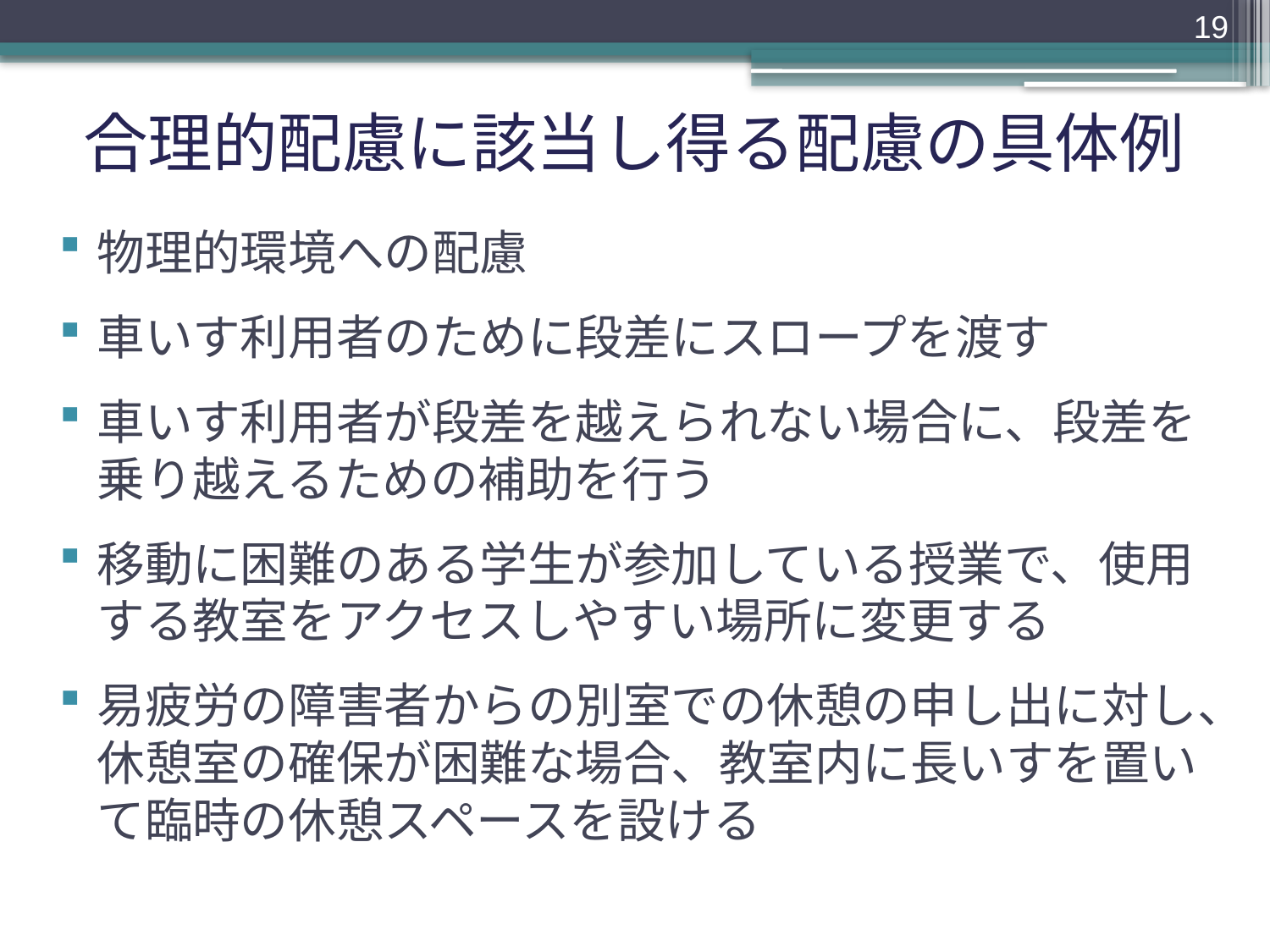

19
# 合理的配慮に該当し得る配慮の具体例
物理的環境への配慮
車いす利用者のために段差にスロープを渡す
車いす利用者が段差を越えられない場合に、段差を乗り越えるための補助を行う
移動に困難のある学生が参加している授業で、使用する教室をアクセスしやすい場所に変更する
易疲労の障害者からの別室での休憩の申し出に対し、休憩室の確保が困難な場合、教室内に長いすを置いて臨時の休憩スペースを設ける